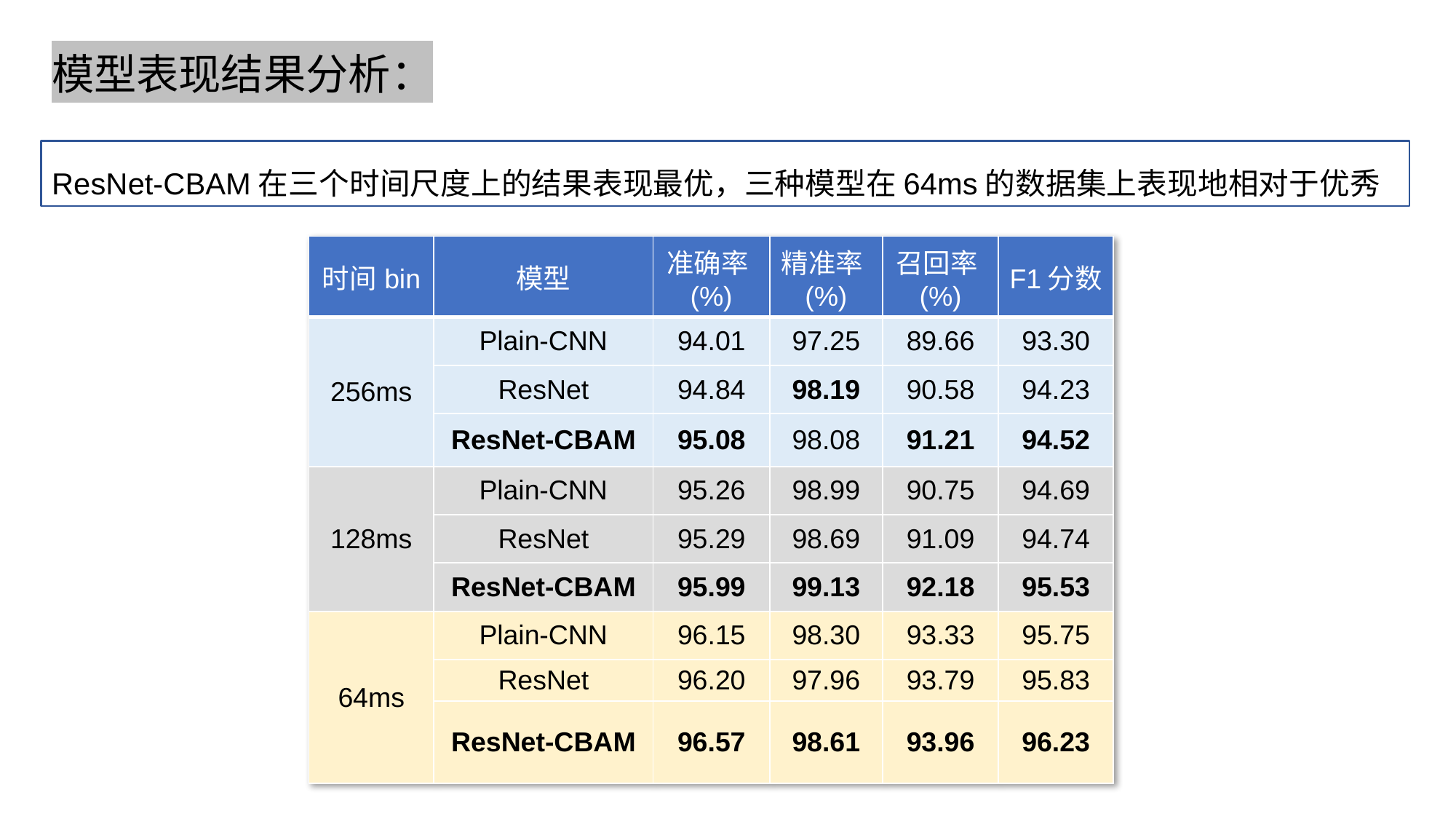

模型表现结果分析：
ResNet-CBAM在三个时间尺度上的结果表现最优，三种模型在64ms的数据集上表现地相对于优秀
| 时间bin | 模型 | 准确率(%) | 精准率(%) | 召回率(%) | F1分数 |
| --- | --- | --- | --- | --- | --- |
| 256ms | Plain-CNN | 94.01 | 97.25 | 89.66 | 93.30 |
|  | ResNet | 94.84 | 98.19 | 90.58 | 94.23 |
|  | ResNet-CBAM | 95.08 | 98.08 | 91.21 | 94.52 |
| 128ms | Plain-CNN | 95.26 | 98.99 | 90.75 | 94.69 |
|  | ResNet | 95.29 | 98.69 | 91.09 | 94.74 |
|  | ResNet-CBAM | 95.99 | 99.13 | 92.18 | 95.53 |
| 64ms | Plain-CNN | 96.15 | 98.30 | 93.33 | 95.75 |
|  | ResNet | 96.20 | 97.96 | 93.79 | 95.83 |
|  | ResNet-CBAM | 96.57 | 98.61 | 93.96 | 96.23 |